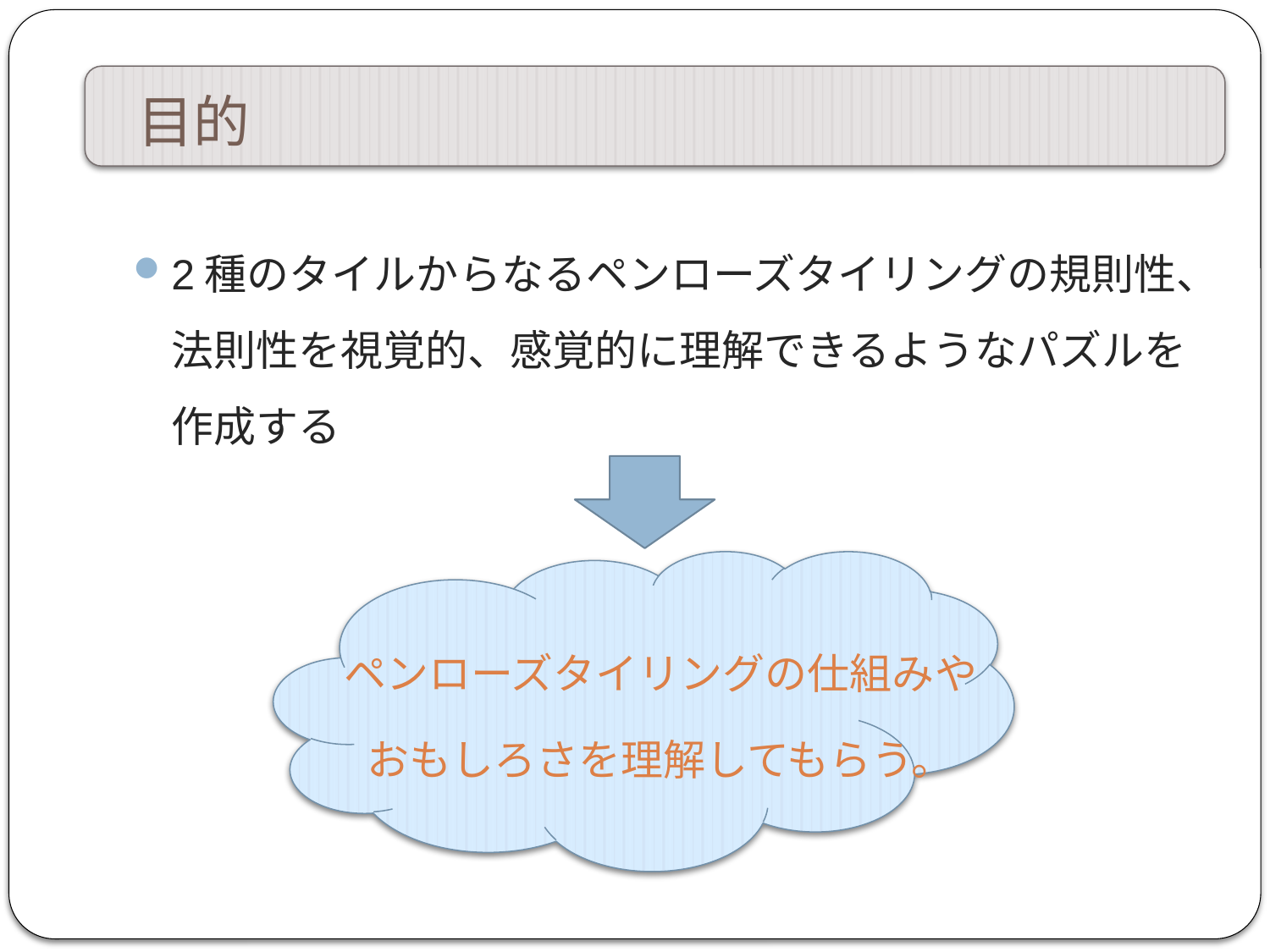

目的
2種のタイルからなるペンローズタイリングの規則性、法則性を視覚的、感覚的に理解できるようなパズルを作成する

ペンローズタイリングの仕組みや
おもしろさを理解してもらう。